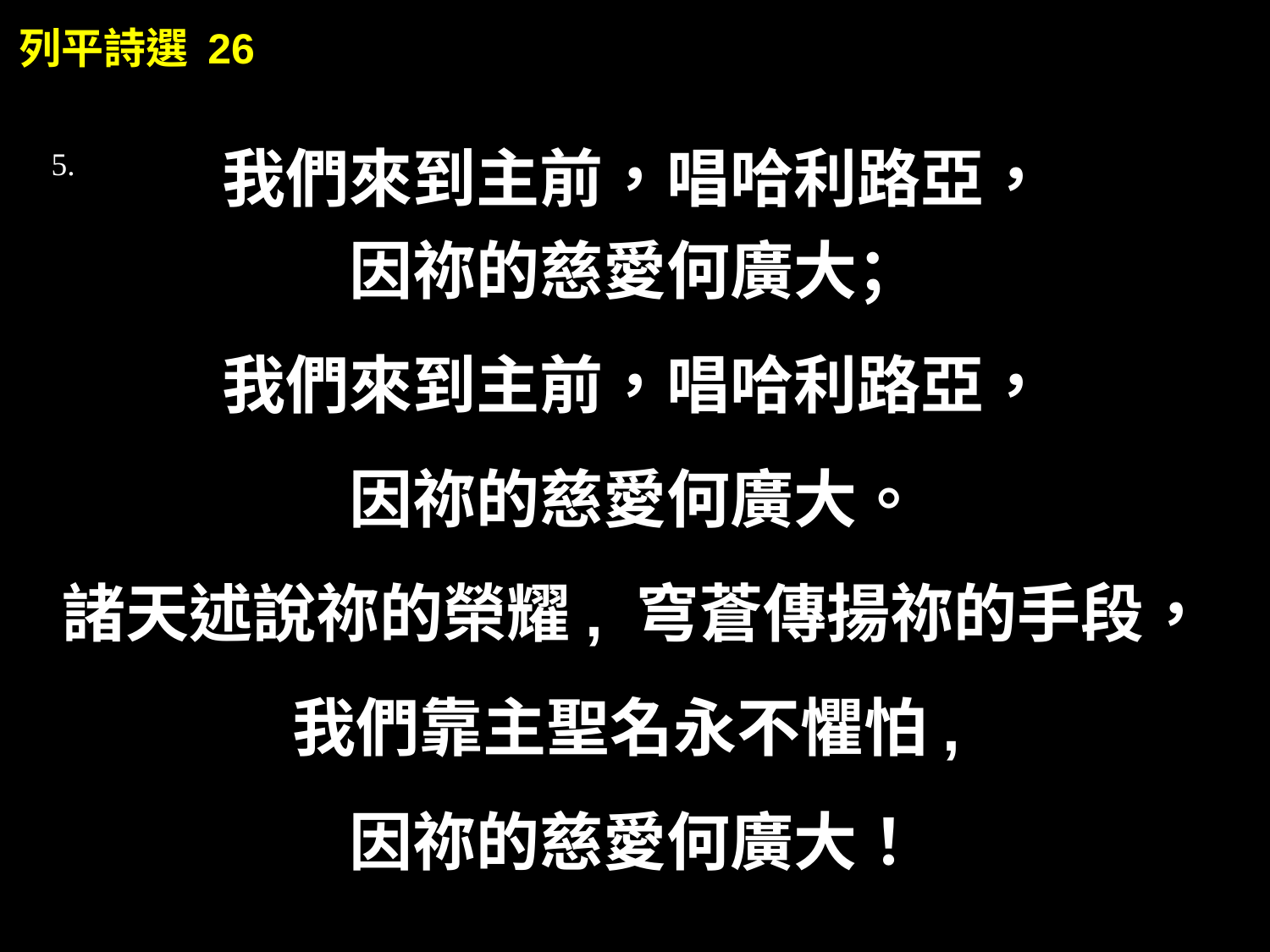

列平詩選 26
我們來到主前，唱哈利路亞，
因祢的慈愛何廣大；
我們來到主前，唱哈利路亞，
因祢的慈愛何廣大。
諸天述說祢的榮耀, 穹蒼傳揚祢的手段，
我們靠主聖名永不懼怕,
因祢的慈愛何廣大！
5.